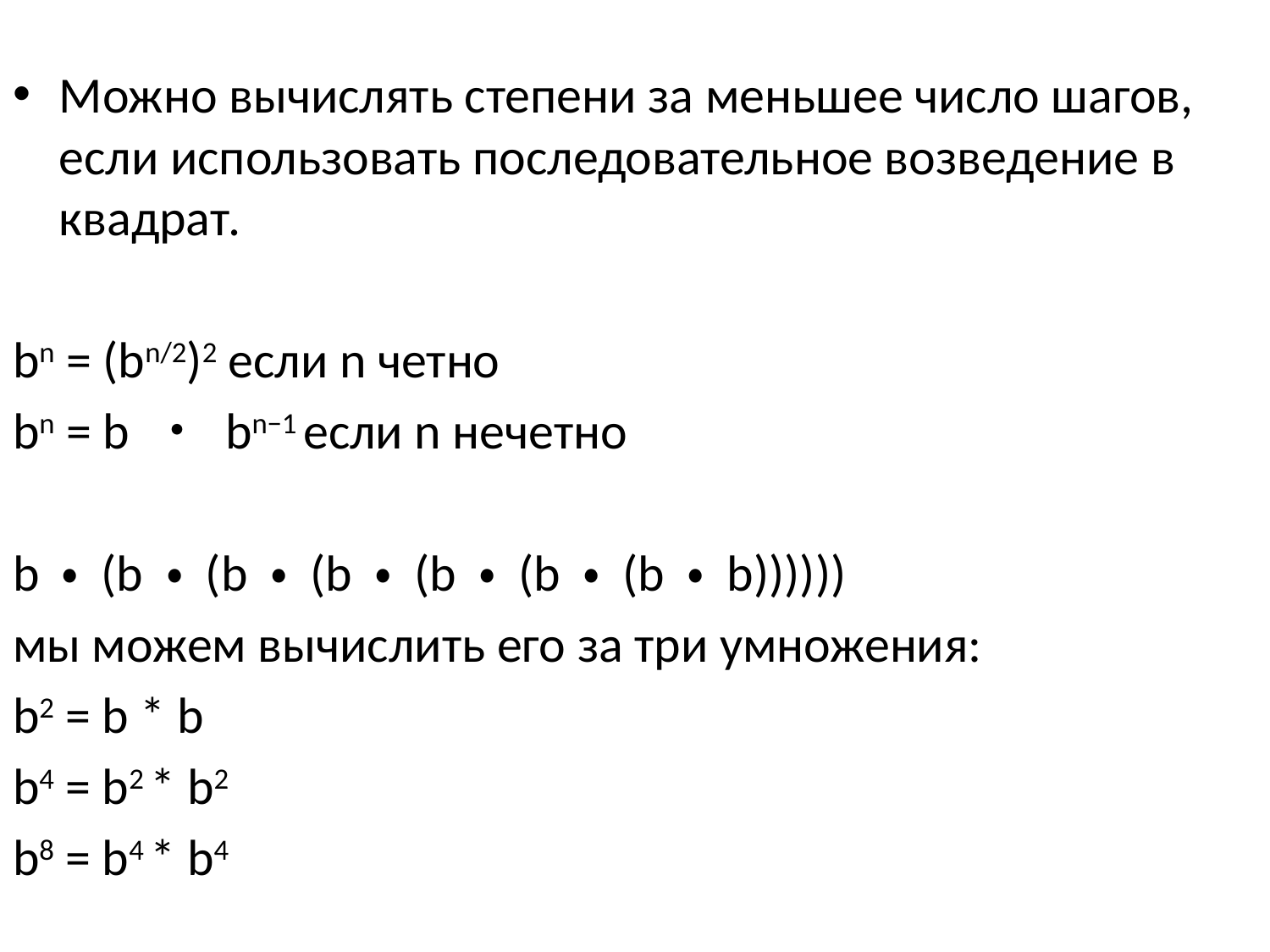

Можно вычислять степени за меньшее число шагов, если использовать последовательное возведение в квадрат.

bn = (bn/2)2 если n четно
bn = b ・ bn−1 если n нечетно

b ・ (b ・ (b ・ (b ・ (b ・ (b ・ (b ・ b))))))
мы можем вычислить его за три умножения:
b2 = b * b
b4 = b2 * b2
b8 = b4 * b4